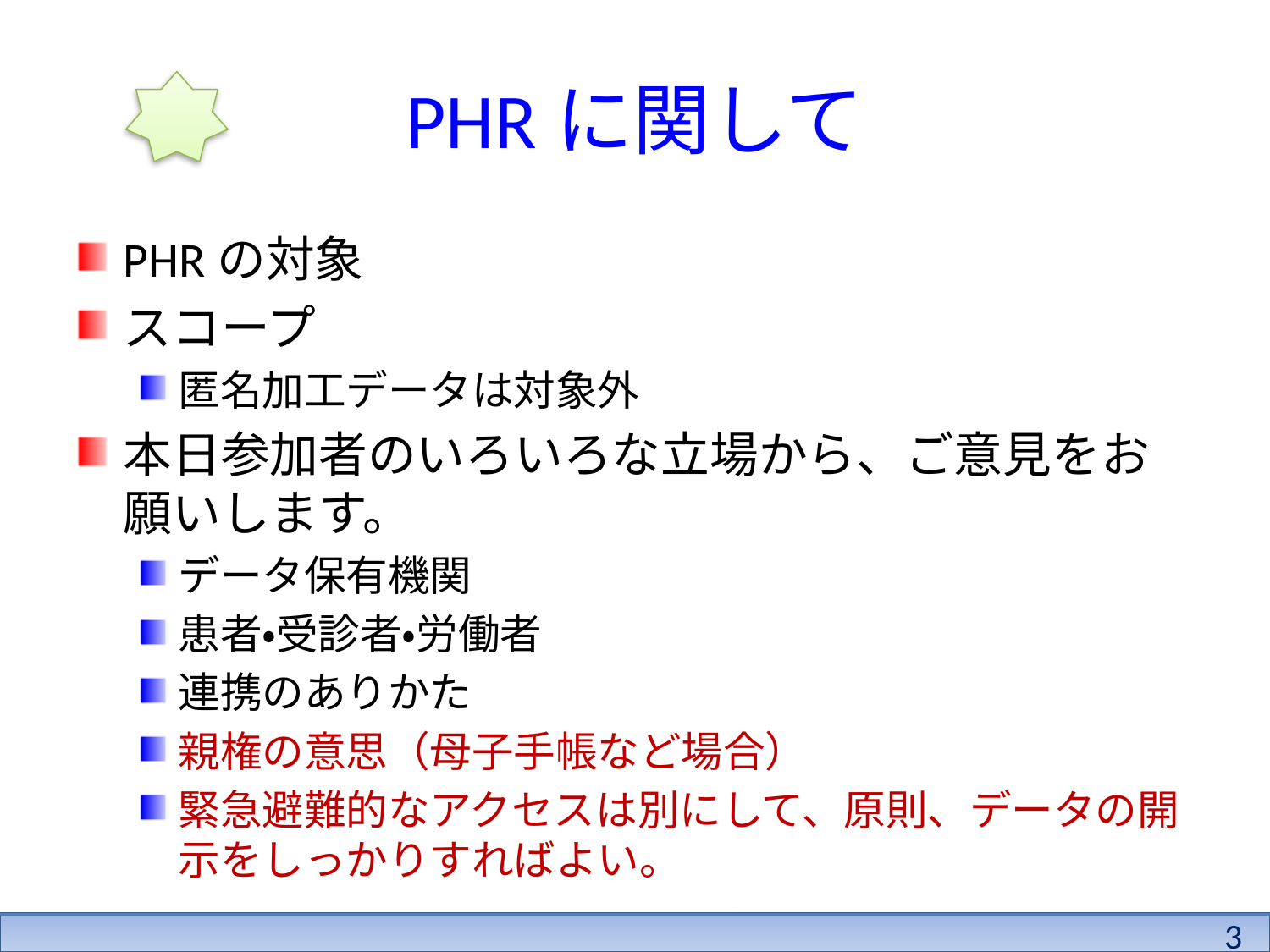

# PHRに関して

PHRの対象
スコープ
匿名加工データは対象外
本日参加者のいろいろな立場から、ご意見をお願いします。
データ保有機関
患者・受診者・労働者
連携のありかた
親権の意思（母子手帳など場合）
緊急避難的なアクセスは別にして、原則、データの開示をしっかりすればよい。

3